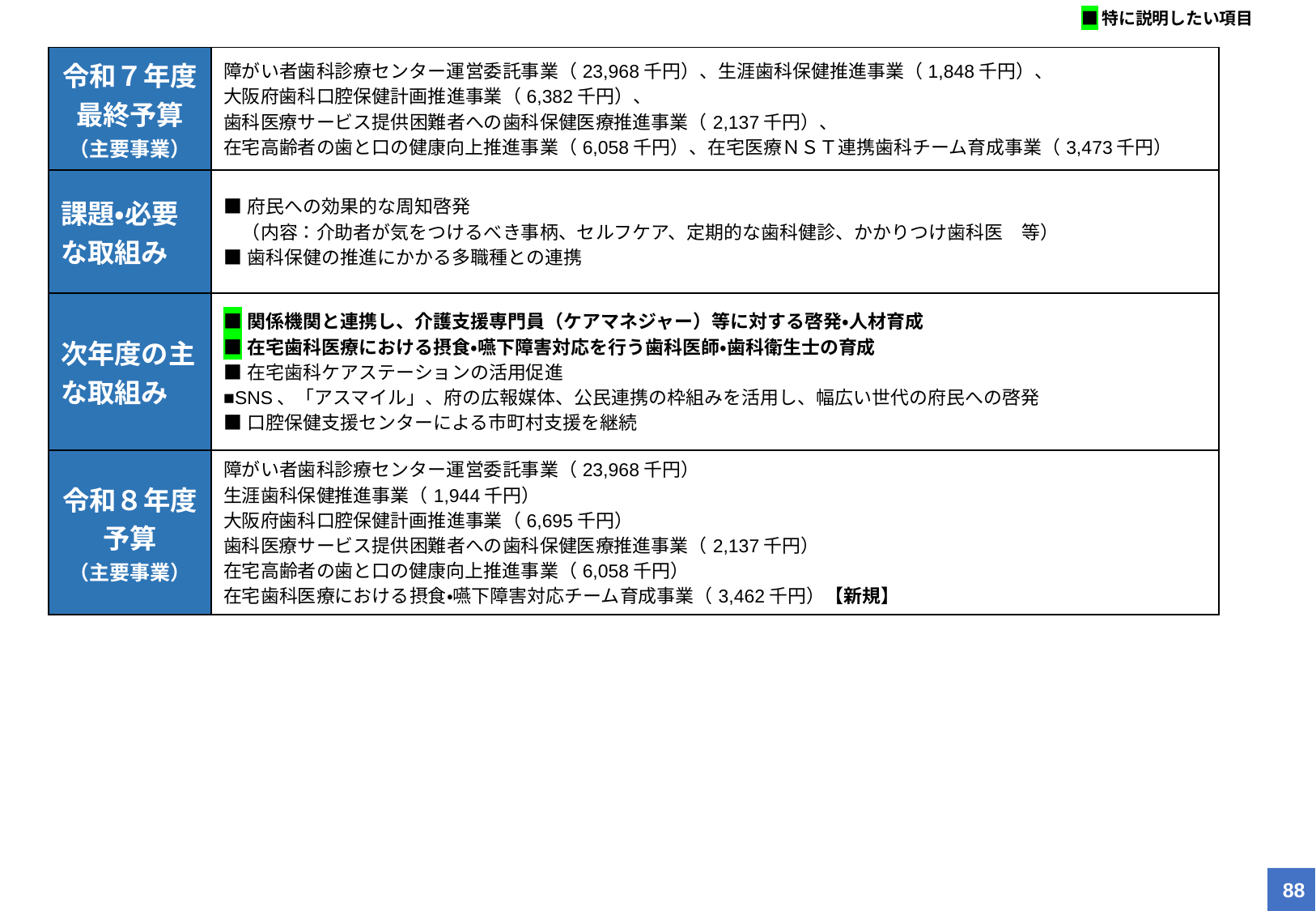

■特に説明したい項目
| 令和７年度最終予算 （主要事業） | 障がい者歯科診療センター運営委託事業（23,968千円）、生涯歯科保健推進事業（1,848千円）、 大阪府歯科口腔保健計画推進事業（6,382千円）、 歯科医療サービス提供困難者への歯科保健医療推進事業（2,137千円）、 在宅高齢者の歯と口の健康向上推進事業（6,058千円）、在宅医療ＮＳＴ連携歯科チーム育成事業（3,473千円） |
| --- | --- |
| 課題・必要な取組み | ■府民への効果的な周知啓発 　（内容：介助者が気をつけるべき事柄、セルフケア、定期的な歯科健診、かかりつけ歯科医　等） ■歯科保健の推進にかかる多職種との連携 |
| 次年度の主な取組み | ■関係機関と連携し、介護支援専門員（ケアマネジャー）等に対する啓発・人材育成 ■在宅歯科医療における摂食・嚥下障害対応を行う歯科医師・歯科衛生士の育成 ■在宅歯科ケアステーションの活用促進 ■SNS、「アスマイル」、府の広報媒体、公民連携の枠組みを活用し、幅広い世代の府民への啓発 ■口腔保健支援センターによる市町村支援を継続 |
| 令和８年度予算 （主要事業） | 障がい者歯科診療センター運営委託事業（23,968千円） 生涯歯科保健推進事業（1,944千円） 大阪府歯科口腔保健計画推進事業（6,695千円） 歯科医療サービス提供困難者への歯科保健医療推進事業（2,137千円） 在宅高齢者の歯と口の健康向上推進事業（6,058千円） 在宅歯科医療における摂食・嚥下障害対応チーム育成事業（3,462千円）【新規】 |
88